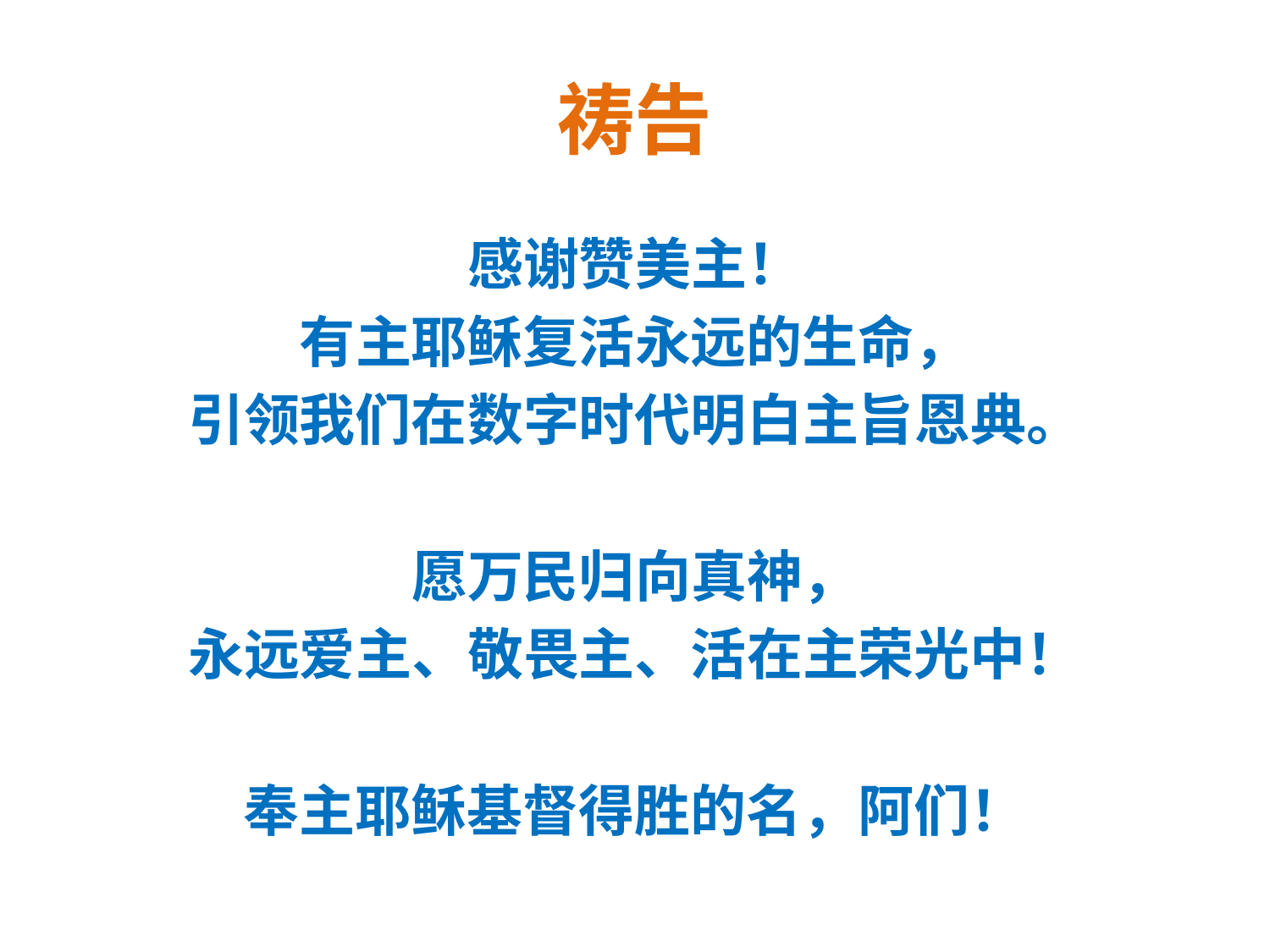

# 祷告
感谢赞美主！
有主耶稣复活永远的生命，
引领我们在数字时代明白主旨恩典。

愿万民归向真神，
永远爱主、敬畏主、活在主荣光中！

奉主耶稣基督得胜的名，阿们！